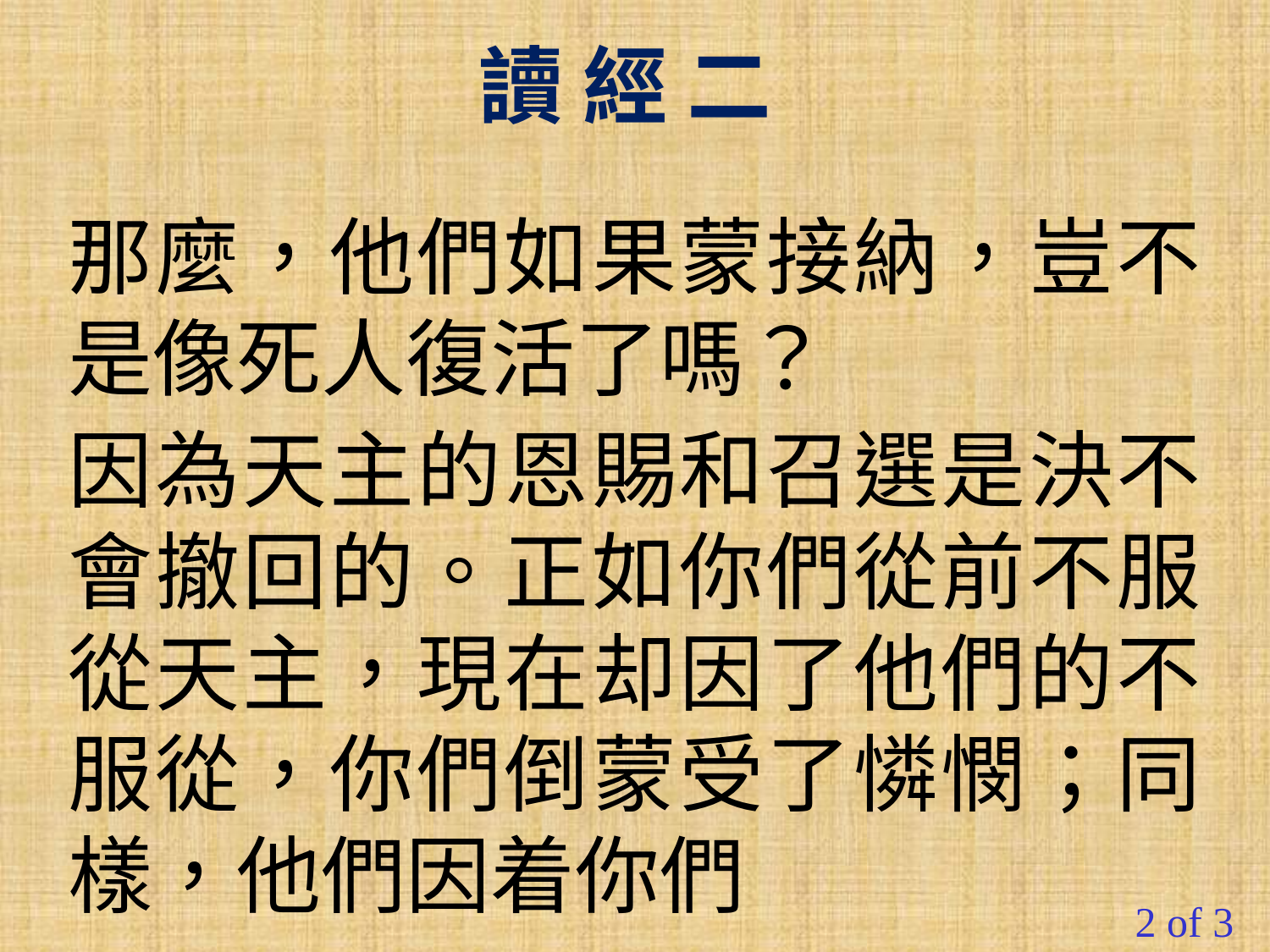

讀 經 二

那麼，他們如果蒙接納，豈不是像死人復活了嗎？
因為天主的恩賜和召選是決不會撤回的。正如你們從前不服從天主，現在却因了他們的不服從，你們倒蒙受了憐憫；同樣，他們因着你們
2 of 3